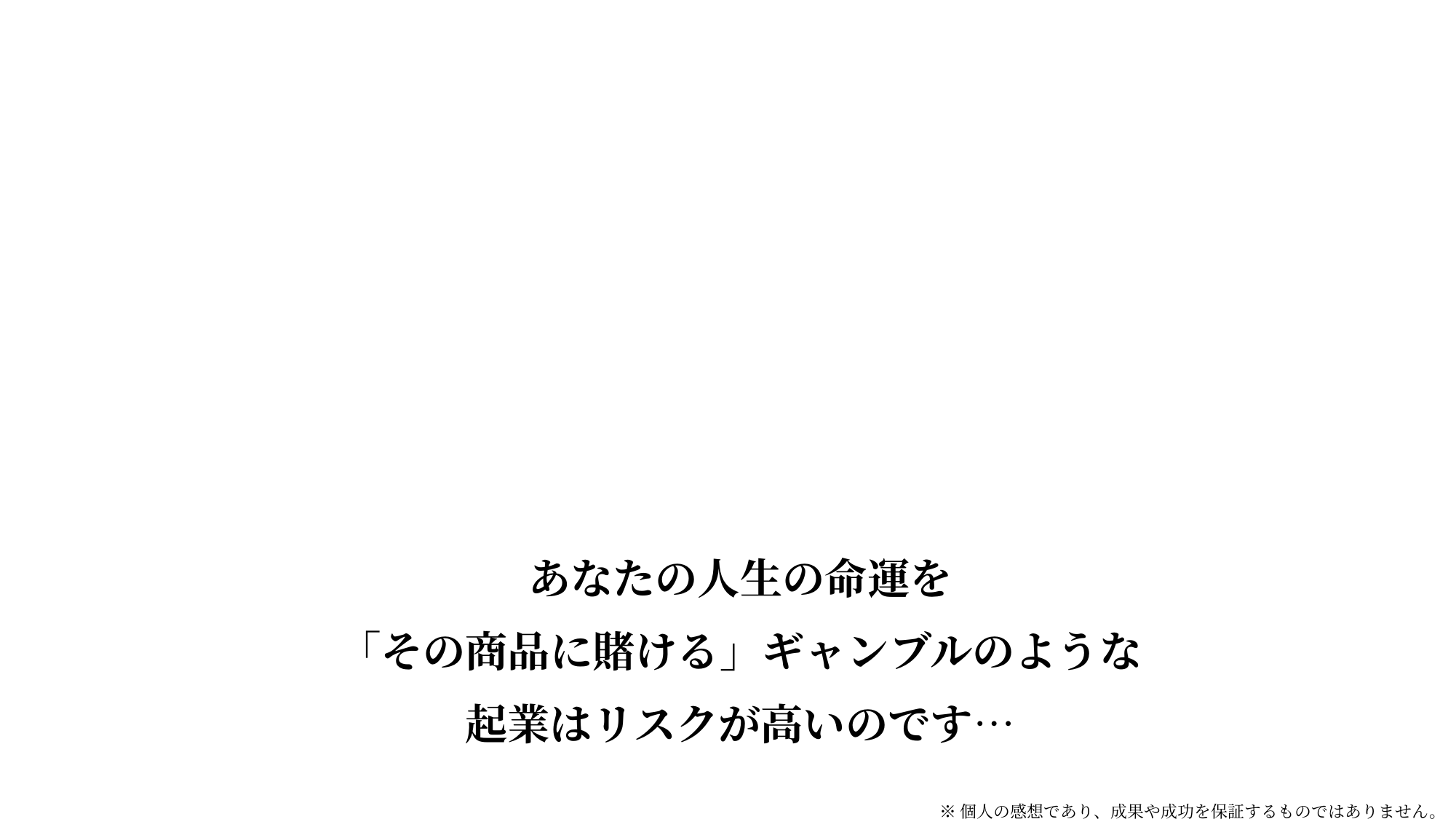

あなたの人生の命運を
「その商品に賭ける」ギャンブルのような
起業はリスクが高いのです…
※個人の感想であり、成果や成功を保証するものではありません。